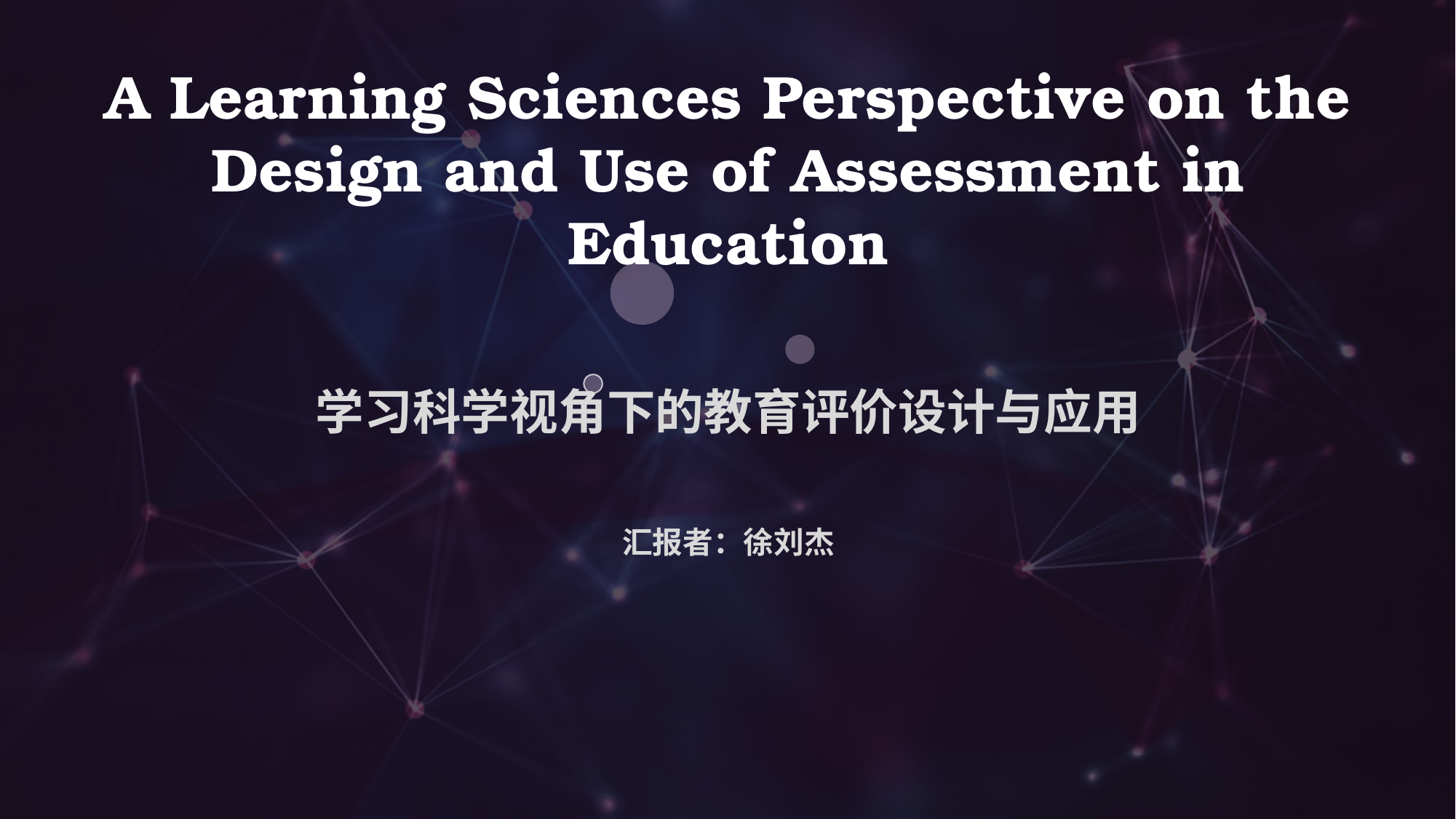

# A Learning Sciences Perspective on the Design and Use of Assessment in Education
学习科学视角下的教育评价设计与应用

汇报者：徐刘杰